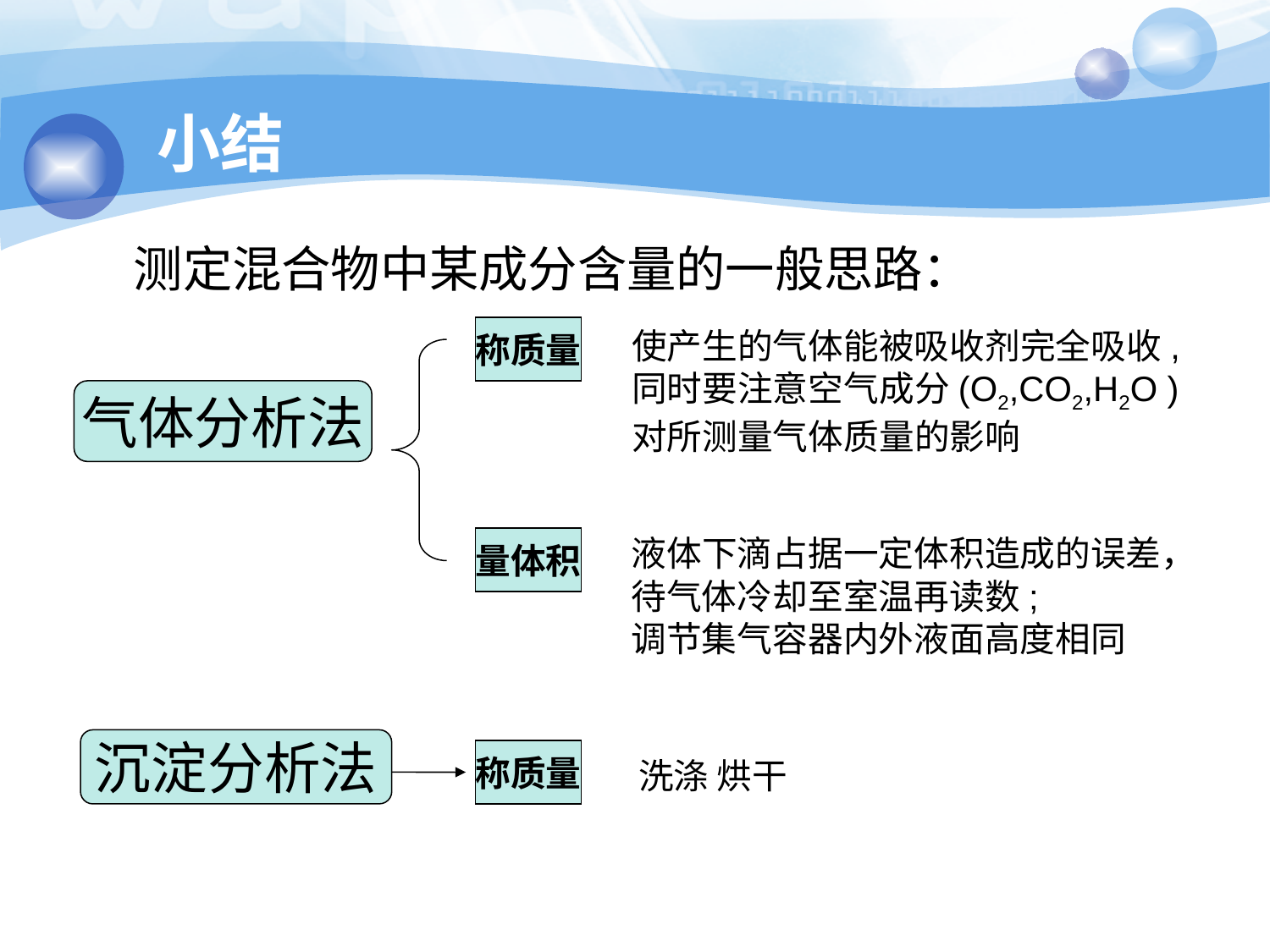

小结
测定混合物中某成分含量的一般思路：
称质量
使产生的气体能被吸收剂完全吸收,同时要注意空气成分(O2,CO2,H2O )对所测量气体质量的影响

气体分析法
液体下滴占据一定体积造成的误差，
待气体冷却至室温再读数;
调节集气容器内外液面高度相同
量体积

沉淀分析法
称质量
洗涤 烘干